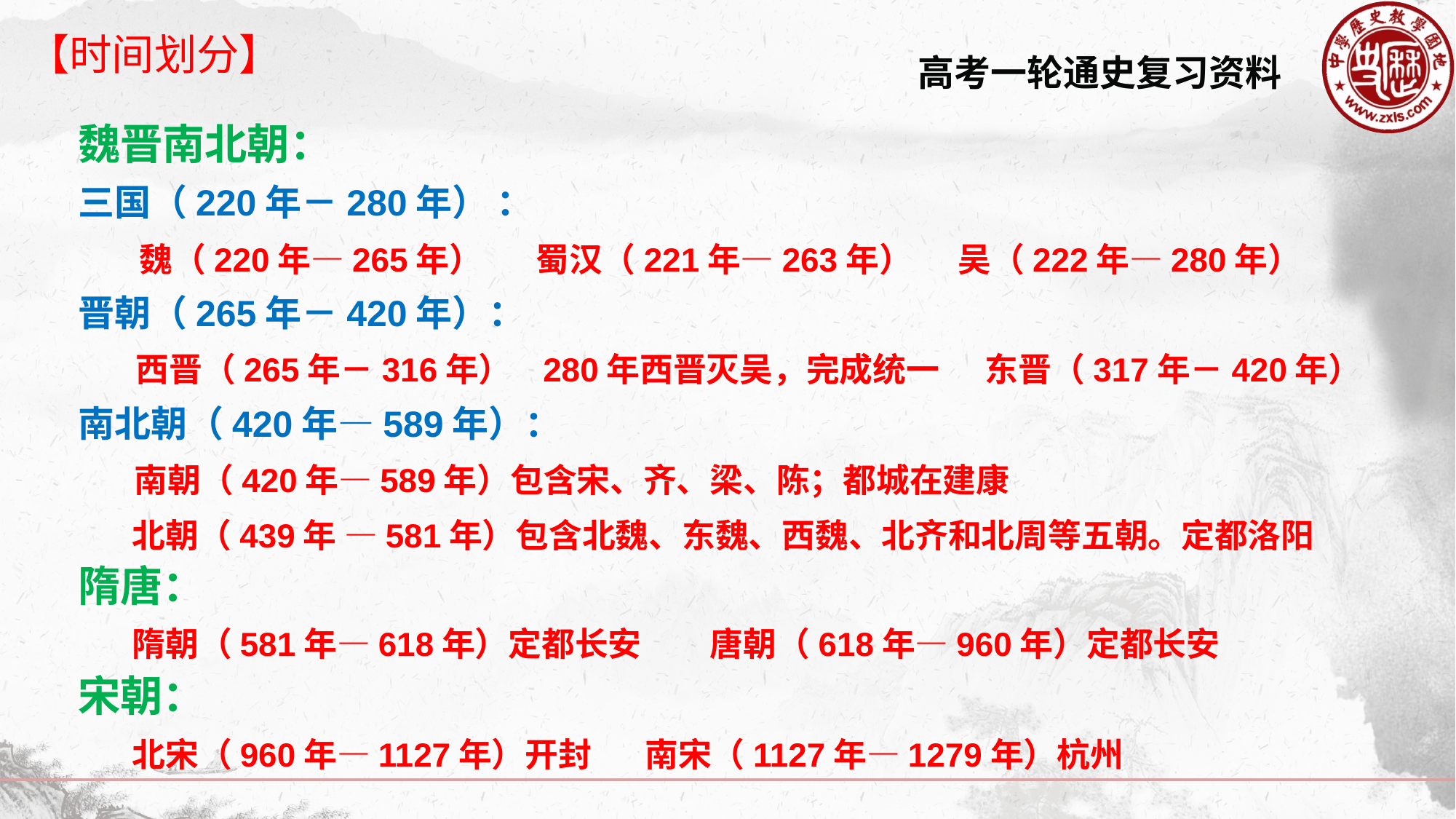

【时间划分】
魏晋南北朝：
三国（220年－280年） ：
       魏（220年—265年）       蜀汉（221年—263年）      吴（222年—280年）
晋朝（265年－420年）：
      西晋（265年－316年）   280年西晋灭吴，完成统一      东晋（317年－420年）
南北朝（420年—589年）：
      南朝（420年—589年）包含宋、齐、梁、陈；都城在建康
      北朝（439年 —581年）包含北魏、东魏、西魏、北齐和北周等五朝。定都洛阳
隋唐：
     隋朝（581年—618年）定都长安         唐朝（618年—960年）定都长安
宋朝：
     北宋（960年—1127年）开封       南宋（1127年—1279年）杭州